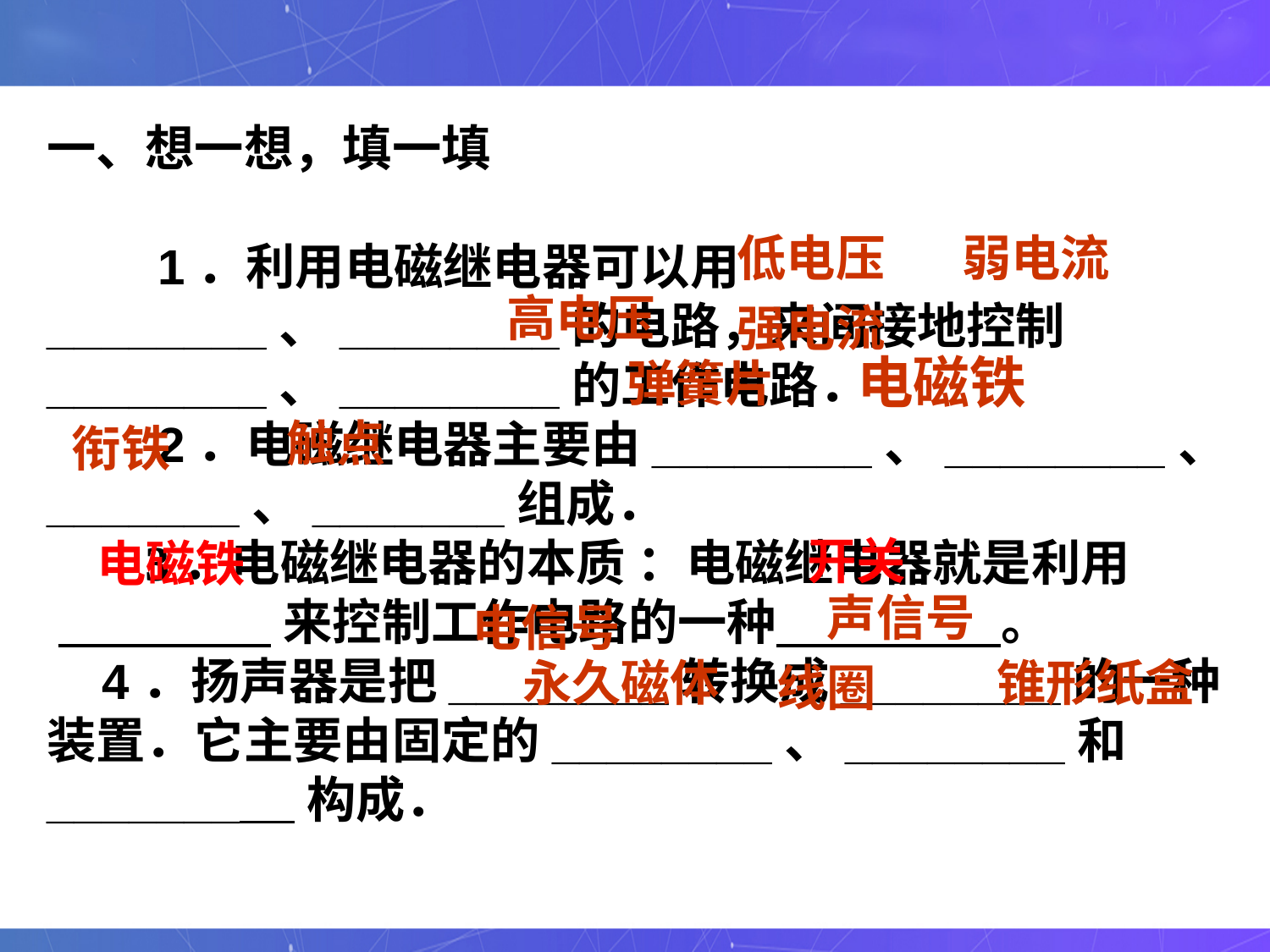

一、想一想，填一填

　　1．利用电磁继电器可以用________、________的电路，来间接地控制________、________的工作电路．
　　2．电磁继电器主要由________、________、_______、_______组成．
        3．电磁继电器的本质 ：电磁继电器就是利用
                    来控制工作电路的一种                    。
    4．扬声器是把________转换成________的一种装置．它主要由固定的________、________和_______    构成．

低电压
弱电流
高电压
强电流
电磁铁
弹簧片
触点
衔铁
开关
电磁铁
声信号
电信号
永久磁体
锥形纸盒
线圈